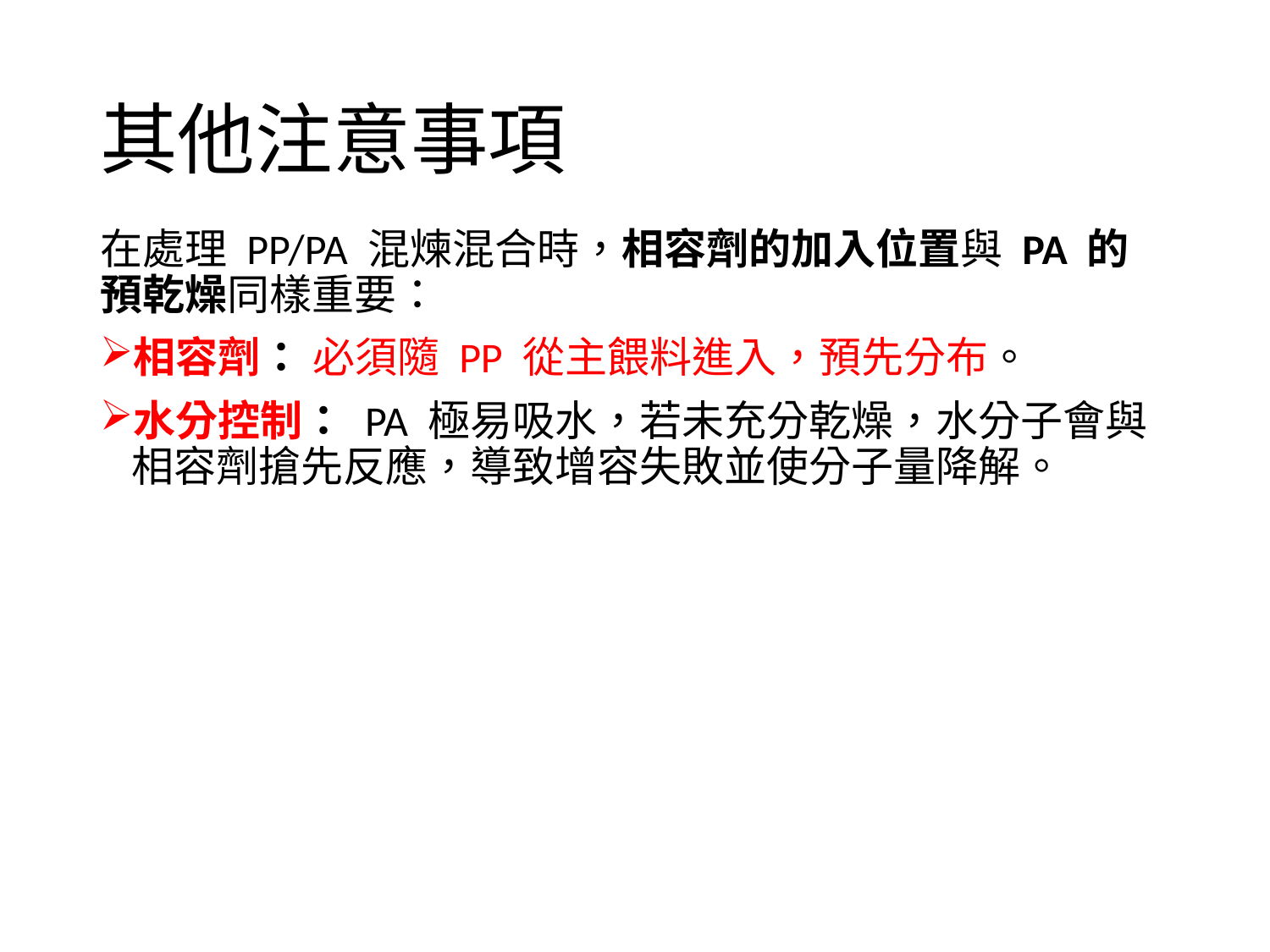

# 其他注意事項
在處理 PP/PA 混煉混合時，相容劑的加入位置與 PA 的預乾燥同樣重要：
相容劑： 必須隨 PP 從主餵料進入，預先分布。
水分控制： PA 極易吸水，若未充分乾燥，水分子會與相容劑搶先反應，導致增容失敗並使分子量降解。